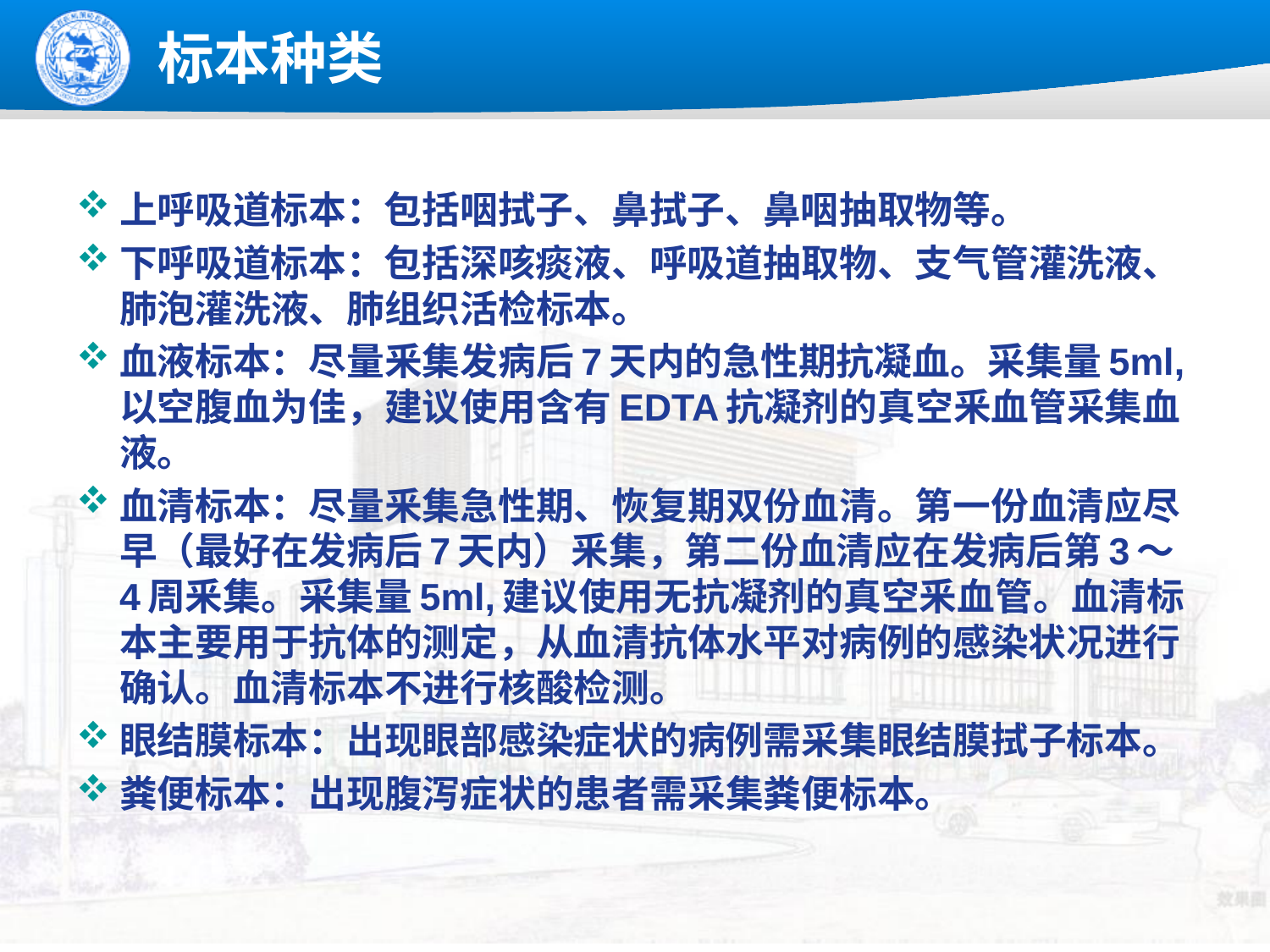

# 标本种类
上呼吸道标本：包括咽拭子、鼻拭子、鼻咽抽取物等。
下呼吸道标本：包括深咳痰液、呼吸道抽取物、支气管灌洗液、肺泡灌洗液、肺组织活检标本。
血液标本：尽量釆集发病后7天内的急性期抗凝血。采集量5ml,以空腹血为佳，建议使用含有EDTA抗凝剂的真空釆血管采集血液。
血清标本：尽量釆集急性期、恢复期双份血清。第一份血清应尽早（最好在发病后7天内）釆集，第二份血清应在发病后第3～4周釆集。采集量5ml,建议使用无抗凝剂的真空釆血管。血清标本主要用于抗体的测定，从血清抗体水平对病例的感染状况进行确认。血清标本不进行核酸检测。
眼结膜标本：出现眼部感染症状的病例需采集眼结膜拭子标本。
粪便标本：出现腹泻症状的患者需采集粪便标本。